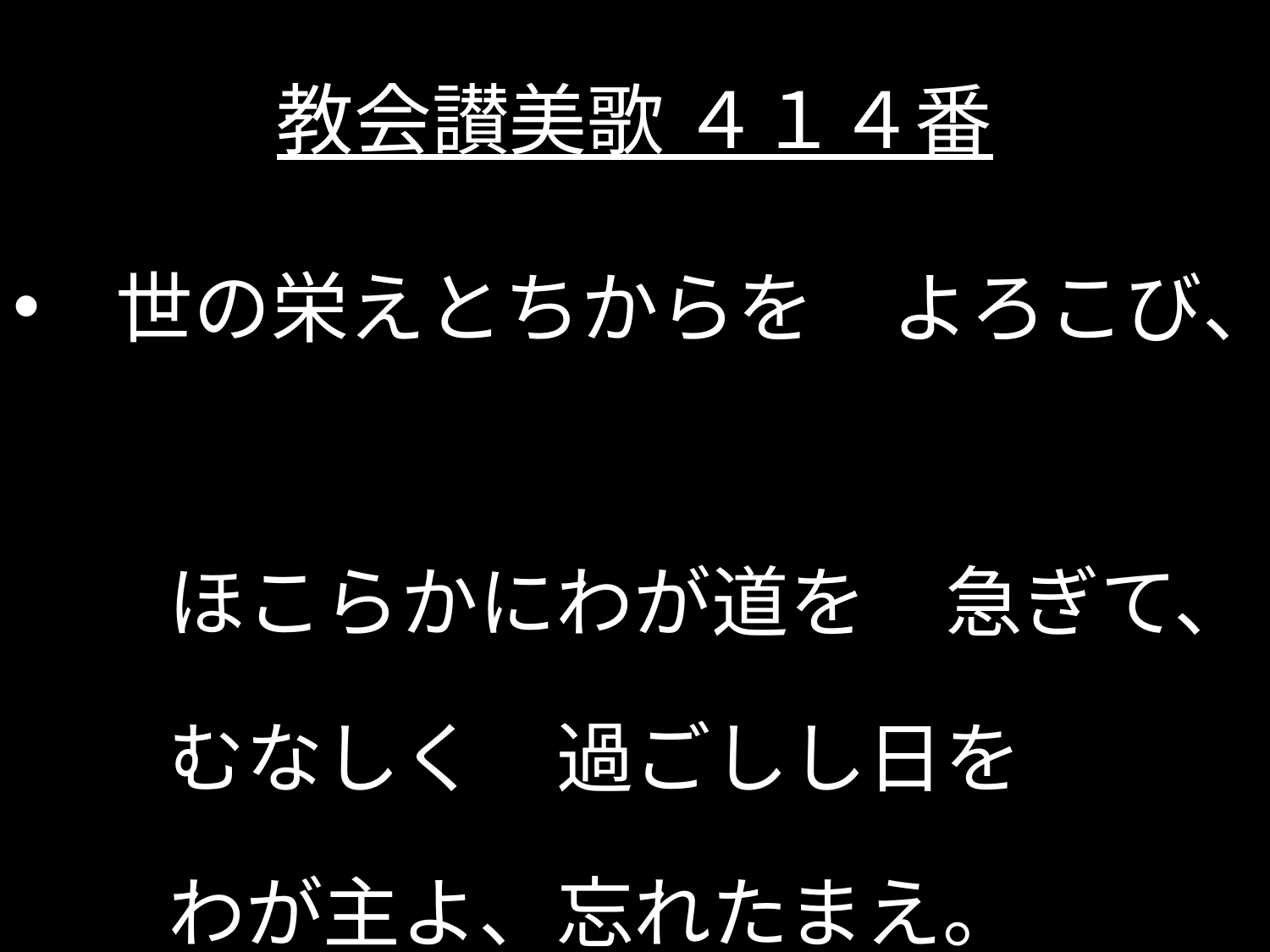

# 教会讃美歌 ４１４番
世の栄えとちからを　よろこび、
　　ほこらかにわが道を　急ぎて、
　　むなしく　過ごしし日を
　　わが主よ、忘れたまえ。